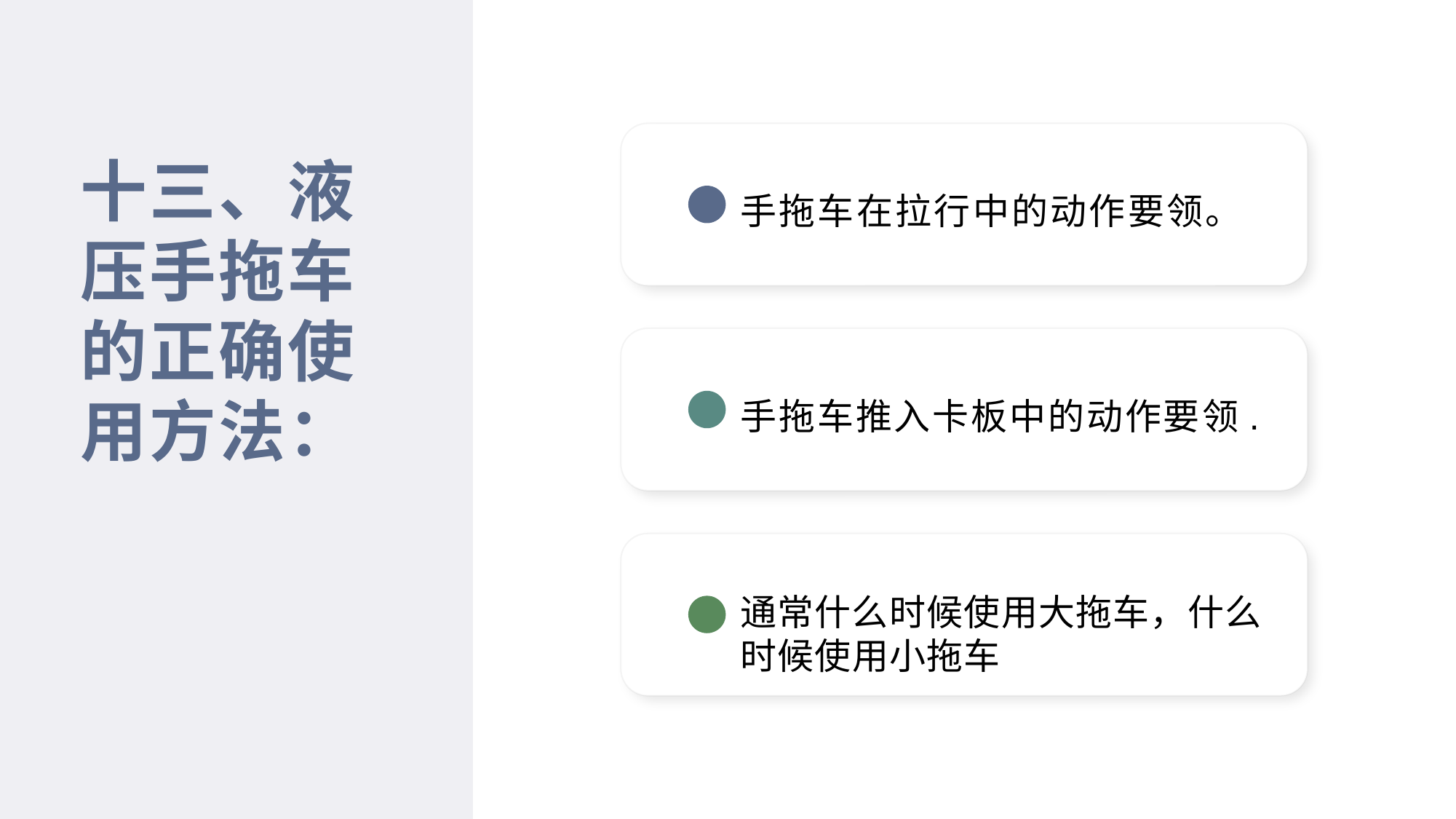

十三、液压手拖车的正确使用方法：
手拖车在拉行中的动作要领。

手拖车推入卡板中的动作要领.

通常什么时候使用大拖车，什么时候使用小拖车